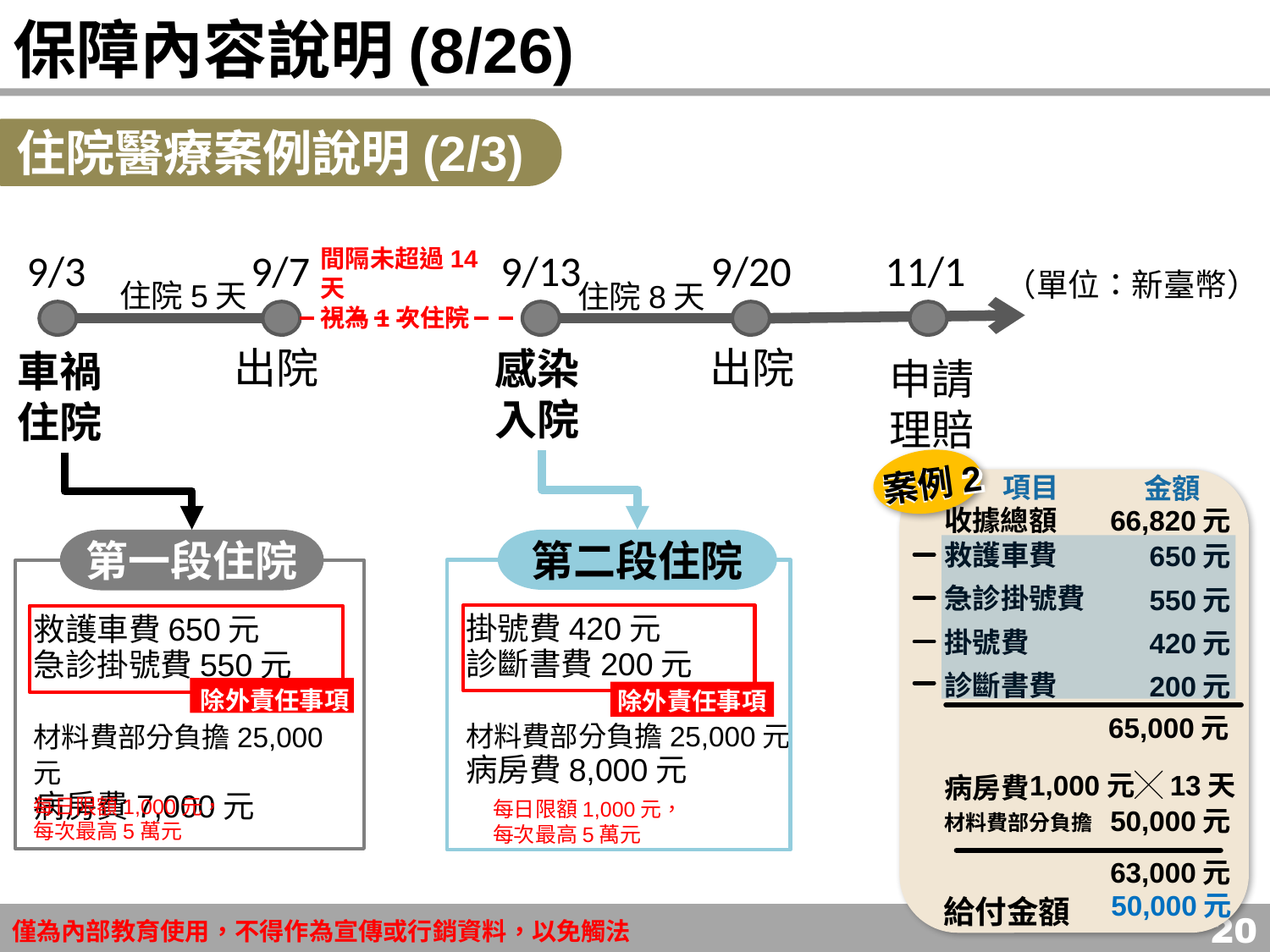

# 保障內容說明(8/26)
住院醫療案例說明(2/3)

間隔未超過14天
視為1次住院
9/7

9/13

9/20

11/1

9/3

（單位：新臺幣）
住院5天
住院8天
出院
出院
感染入院
車禍
住院
申請
理賠

案例2
案例2
項目
金額

收據總額
66,820元
第一段住院

救護車費650元
急診掛號費550元

材料費部分負擔25,000元
病房費7,000元
第二段住院

掛號費420元
診斷書費200元
材料費部分負擔25,000元
病房費8,000元
每日限額1,000元，
每次最高5萬元
救護車費
650元

急診掛號費
550元
掛號費
420元
診斷書費
200元
除外責任事項
除外責任事項

65,000元
1,000元╳13天
病房費
每日限額1,000元，
每次最高5萬元
50,000元
材料費部分負擔
63,000元
50,000元
給付金額
20